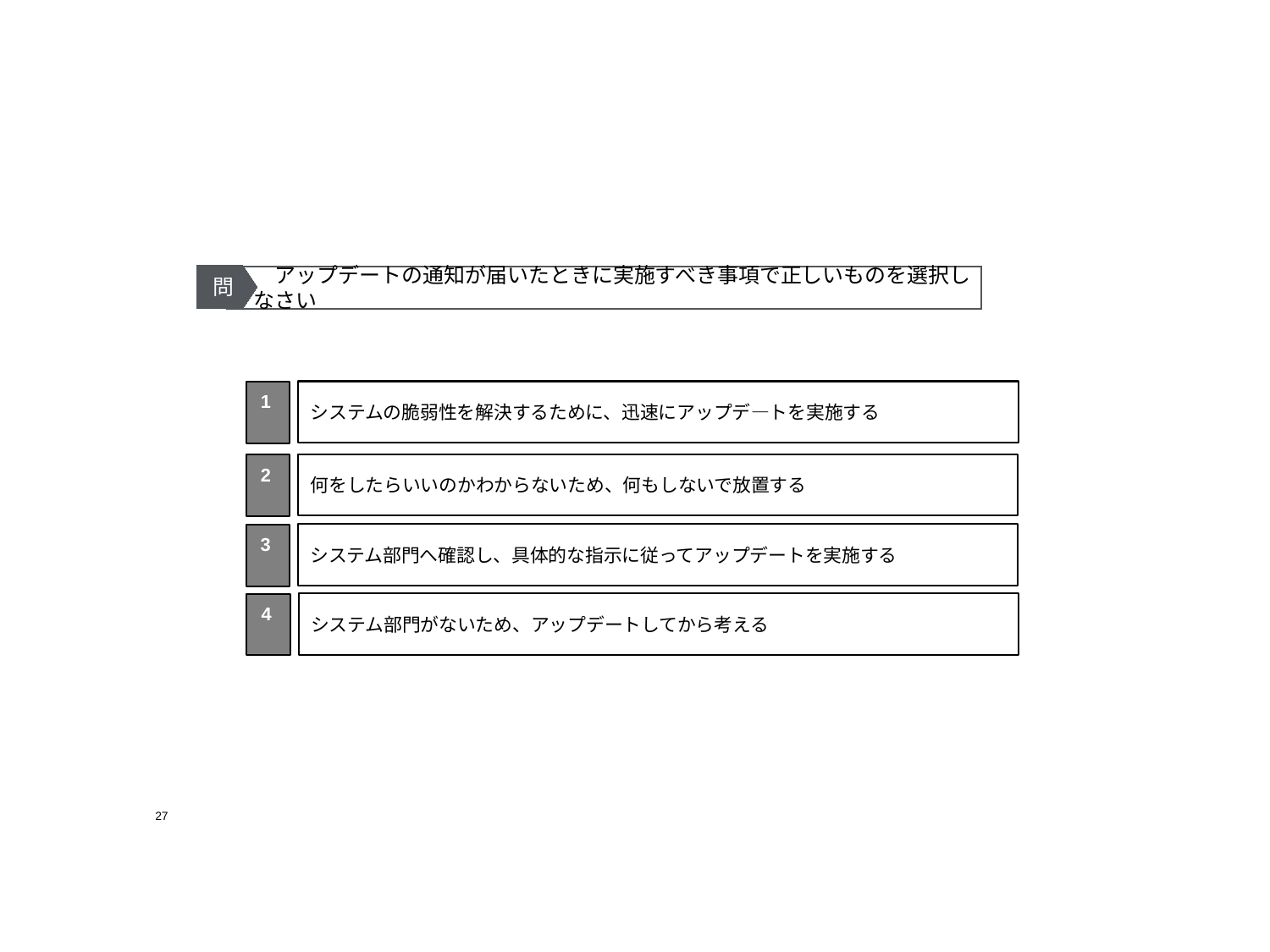

問
　アップデートの通知が届いたときに実施すべき事項で正しいものを選択しなさい
システムの脆弱性を解決するために、迅速にアップデ―トを実施する
1
何をしたらいいのかわからないため、何もしないで放置する
2
システム部門へ確認し、具体的な指示に従ってアップデートを実施する
3
システム部門がないため、アップデートしてから考える
4
27